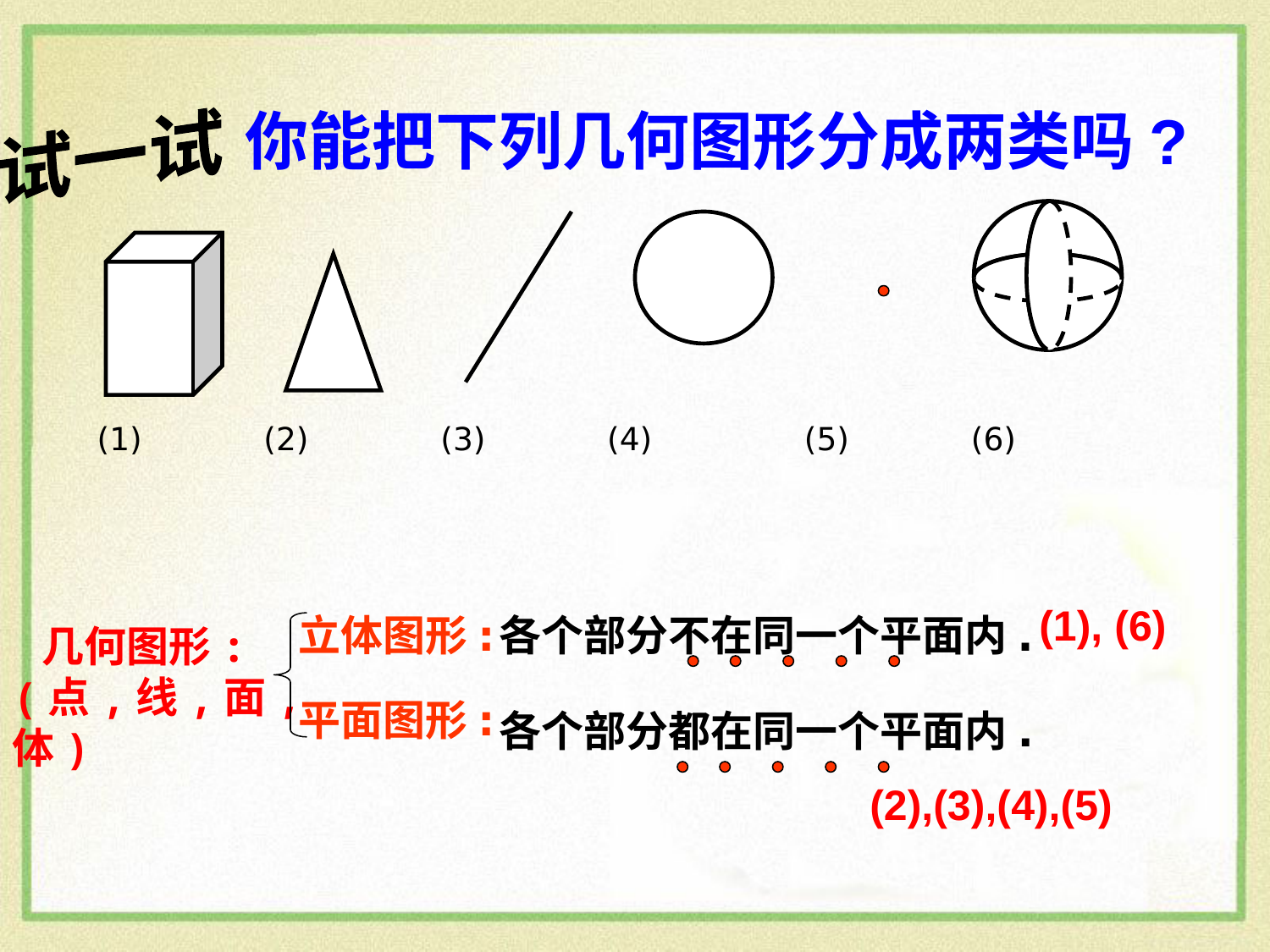

你能把下列几何图形分成两类吗?
试一试

(1)            (2)             (3)            (4)               (5)            (6)

(1), (6)
立体图形:
各个部分不在同一个平面内.
  几何图形:
(点,线,面,体)

平面图形:
各个部分都在同一个平面内.

(2),(3),(4),(5)